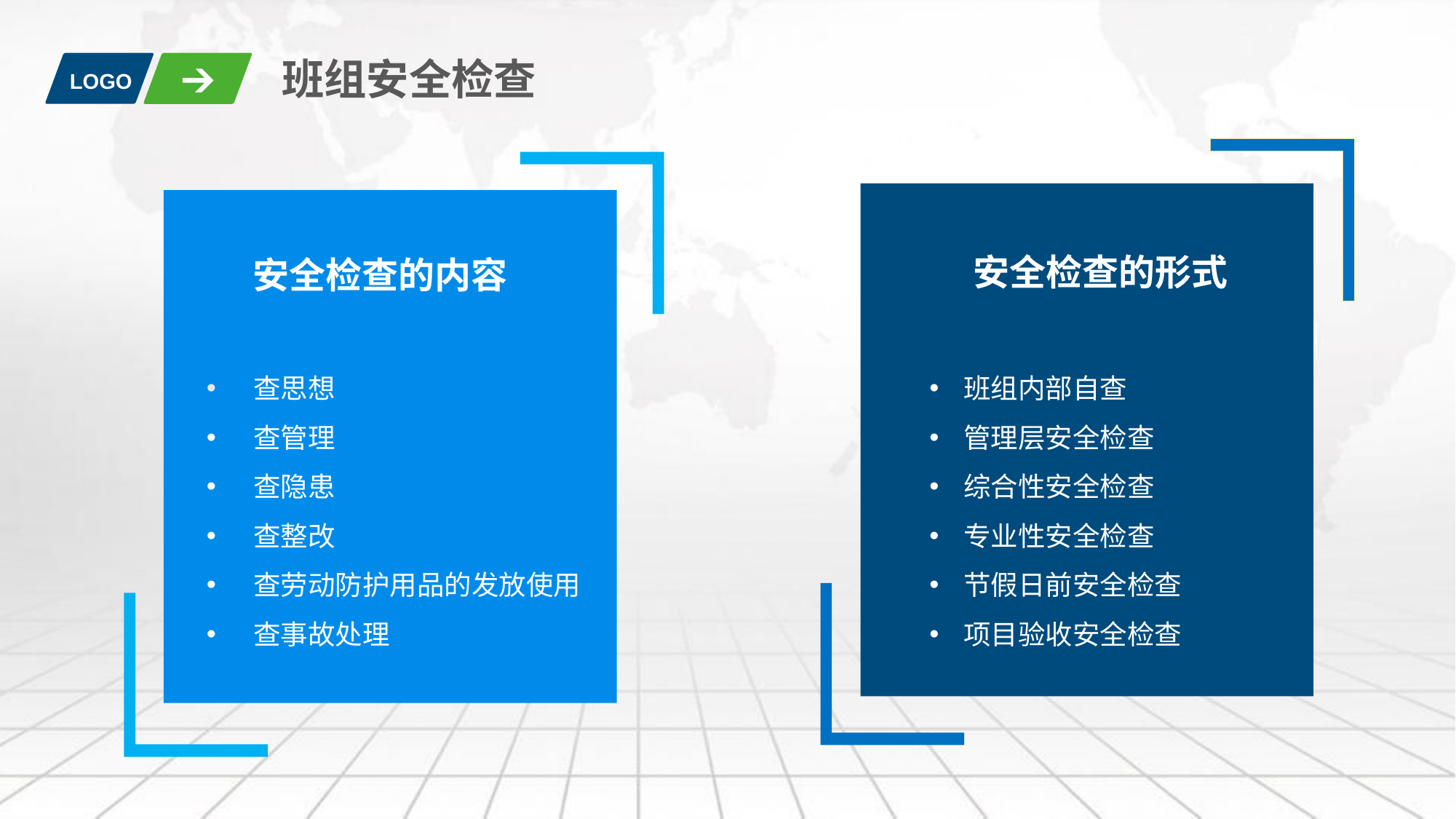

班组安全检查

LOGO

安全检查的形式
安全检查的内容
班组内部自查
管理层安全检查
综合性安全检查
专业性安全检查
节假日前安全检查
项目验收安全检查
 查思想
 查管理
 查隐患
 查整改
 查劳动防护用品的发放使用
 查事故处理